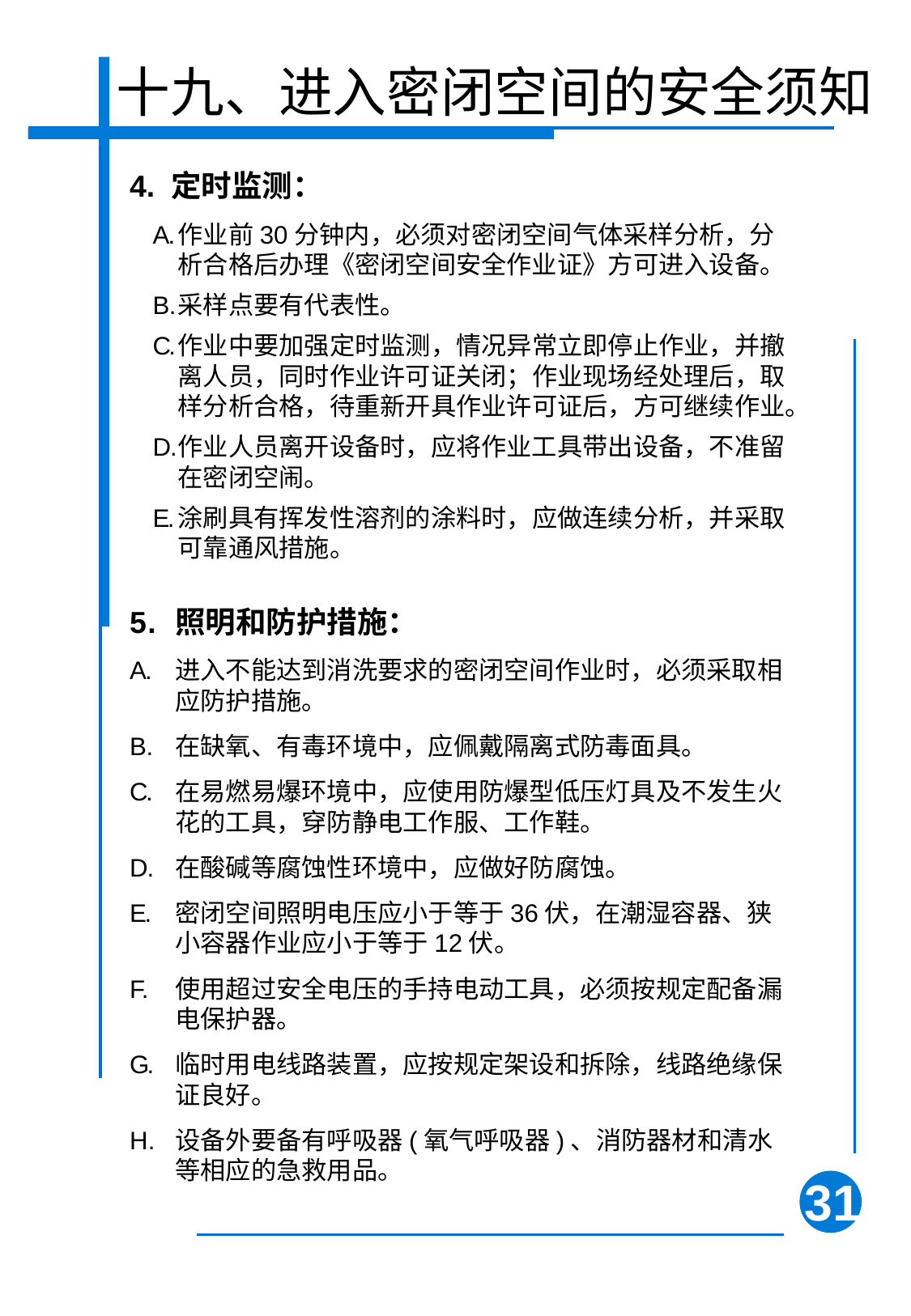

十九、进入密闭空间的安全须知

4. 定时监测：
作业前30分钟内，必须对密闭空间气体采样分析，分析合格后办理《密闭空间安全作业证》方可进入设备。
采样点要有代表性。
作业中要加强定时监测，情况异常立即停止作业，并撤离人员，同时作业许可证关闭；作业现场经处理后，取样分析合格，待重新开具作业许可证后，方可继续作业。
作业人员离开设备时，应将作业工具带出设备，不准留在密闭空闹。
涂刷具有挥发性溶剂的涂料时，应做连续分析，并采取可靠通风措施。

照明和防护措施：
进入不能达到消洗要求的密闭空间作业时，必须采取相应防护措施。
在缺氧、有毒环境中，应佩戴隔离式防毒面具。
在易燃易爆环境中，应使用防爆型低压灯具及不发生火花的工具，穿防静电工作服、工作鞋。
在酸碱等腐蚀性环境中，应做好防腐蚀。
密闭空间照明电压应小于等于36伏，在潮湿容器、狭小容器作业应小于等于12伏。
使用超过安全电压的手持电动工具，必须按规定配备漏电保护器。
临时用电线路装置，应按规定架设和拆除，线路绝缘保证良好。
设备外要备有呼吸器(氧气呼吸器)、消防器材和清水等相应的急救用品。

31